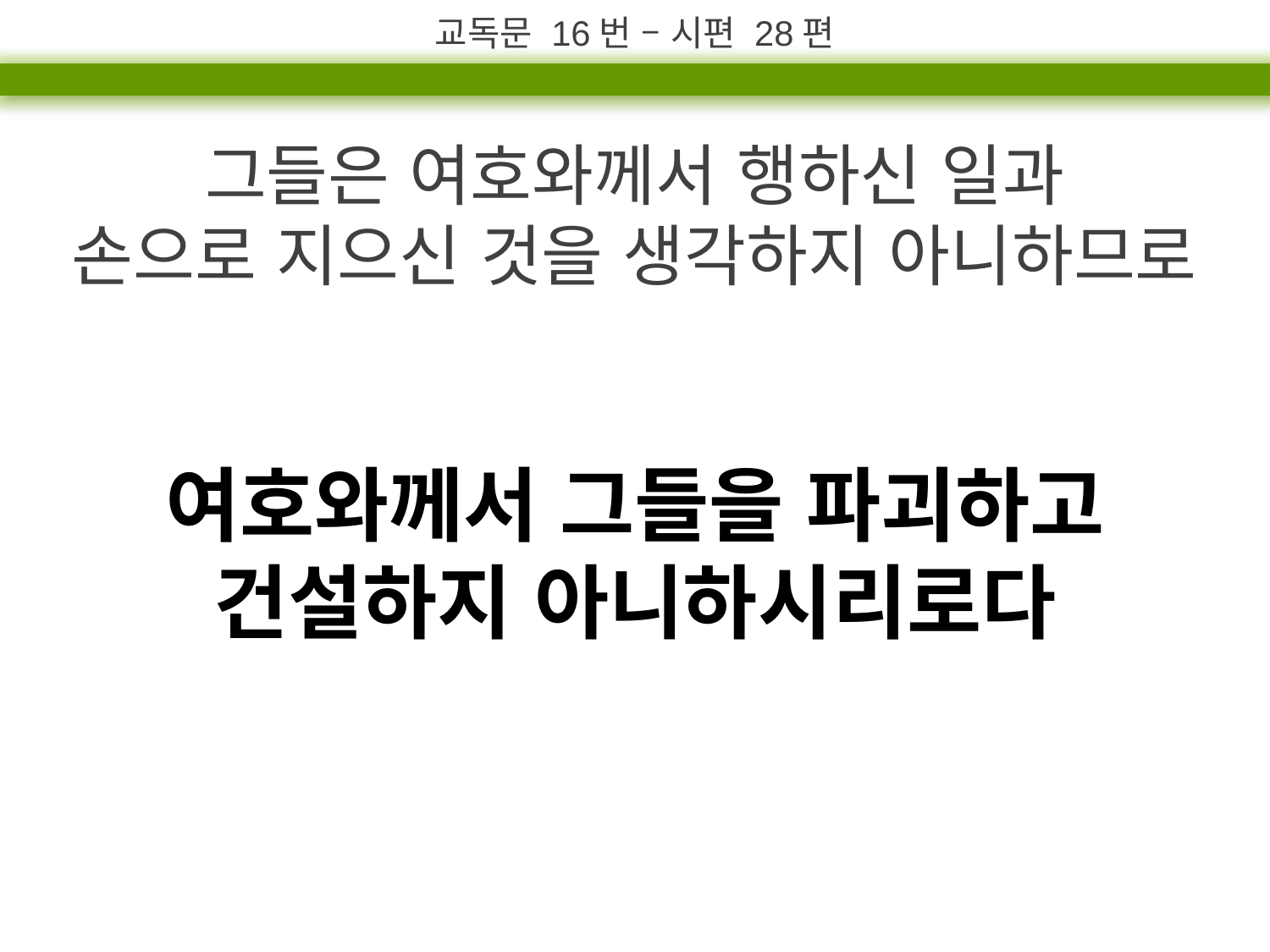

교독문 16번 – 시편 28편

그들은 여호와께서 행하신 일과
손으로 지으신 것을 생각하지 아니하므로
여호와께서 그들을 파괴하고 건설하지 아니하시리로다